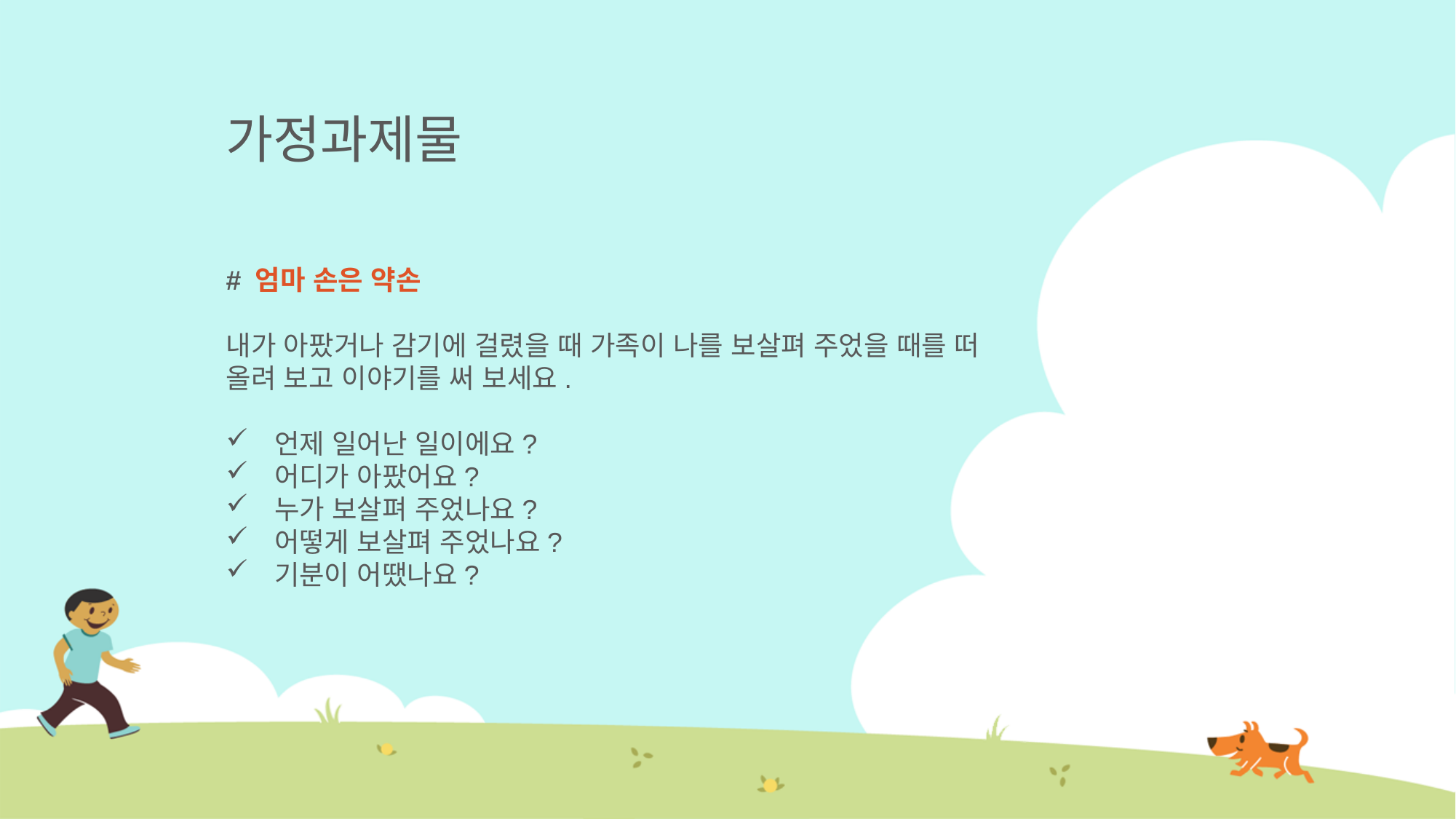

가정과제물

# 엄마 손은 약손

내가 아팠거나 감기에 걸렸을 때 가족이 나를 보살펴 주었을 때를 떠 올려 보고 이야기를 써 보세요.

 언제 일어난 일이에요?
 어디가 아팠어요?
 누가 보살펴 주었나요?
 어떻게 보살펴 주었나요?
 기분이 어땠나요?